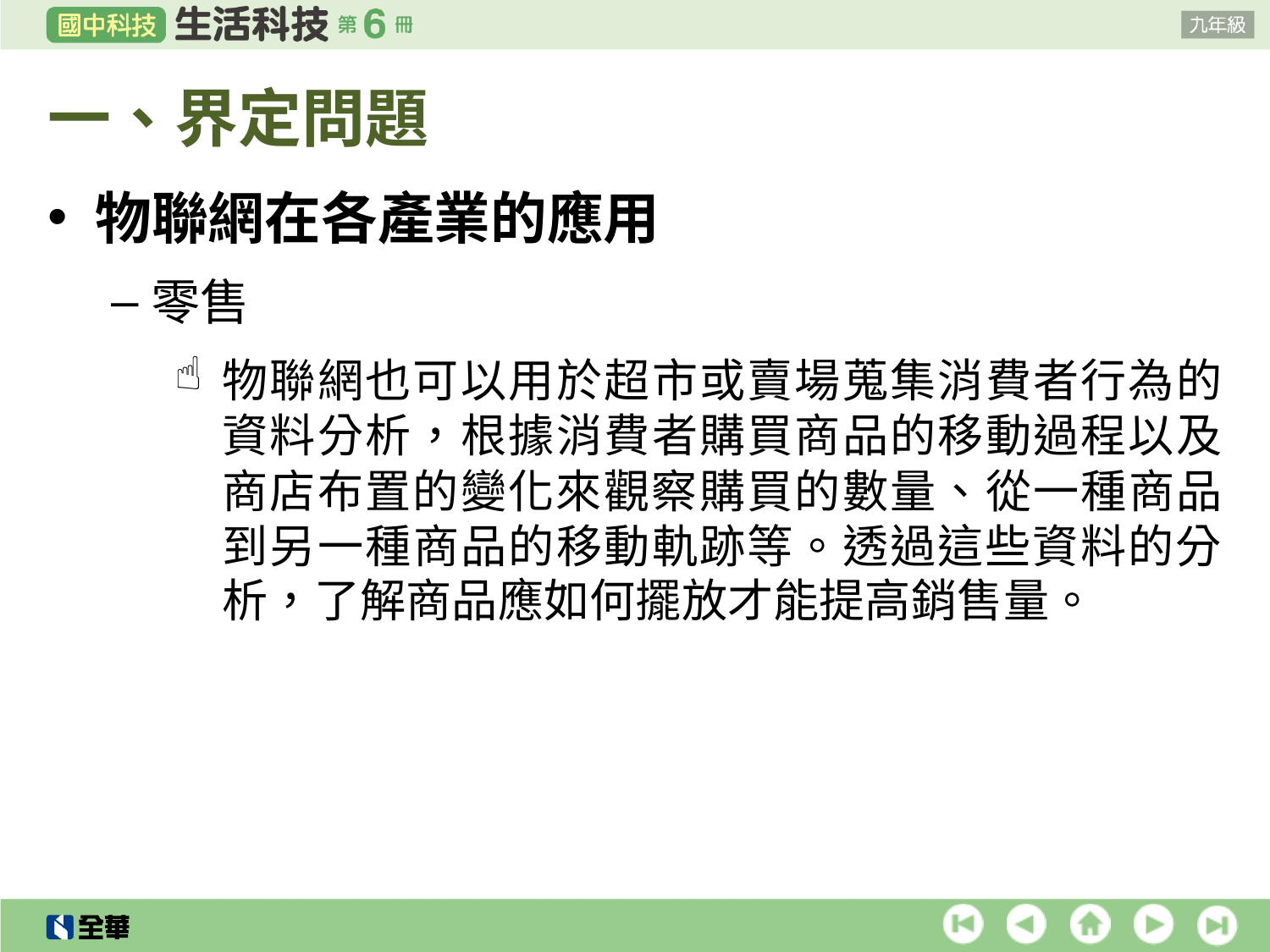

# 一、界定問題
物聯網在各產業的應用
零售
物聯網也可以用於超市或賣場蒐集消費者行為的資料分析，根據消費者購買商品的移動過程以及商店布置的變化來觀察購買的數量、從一種商品到另一種商品的移動軌跡等。透過這些資料的分析，了解商品應如何擺放才能提高銷售量。